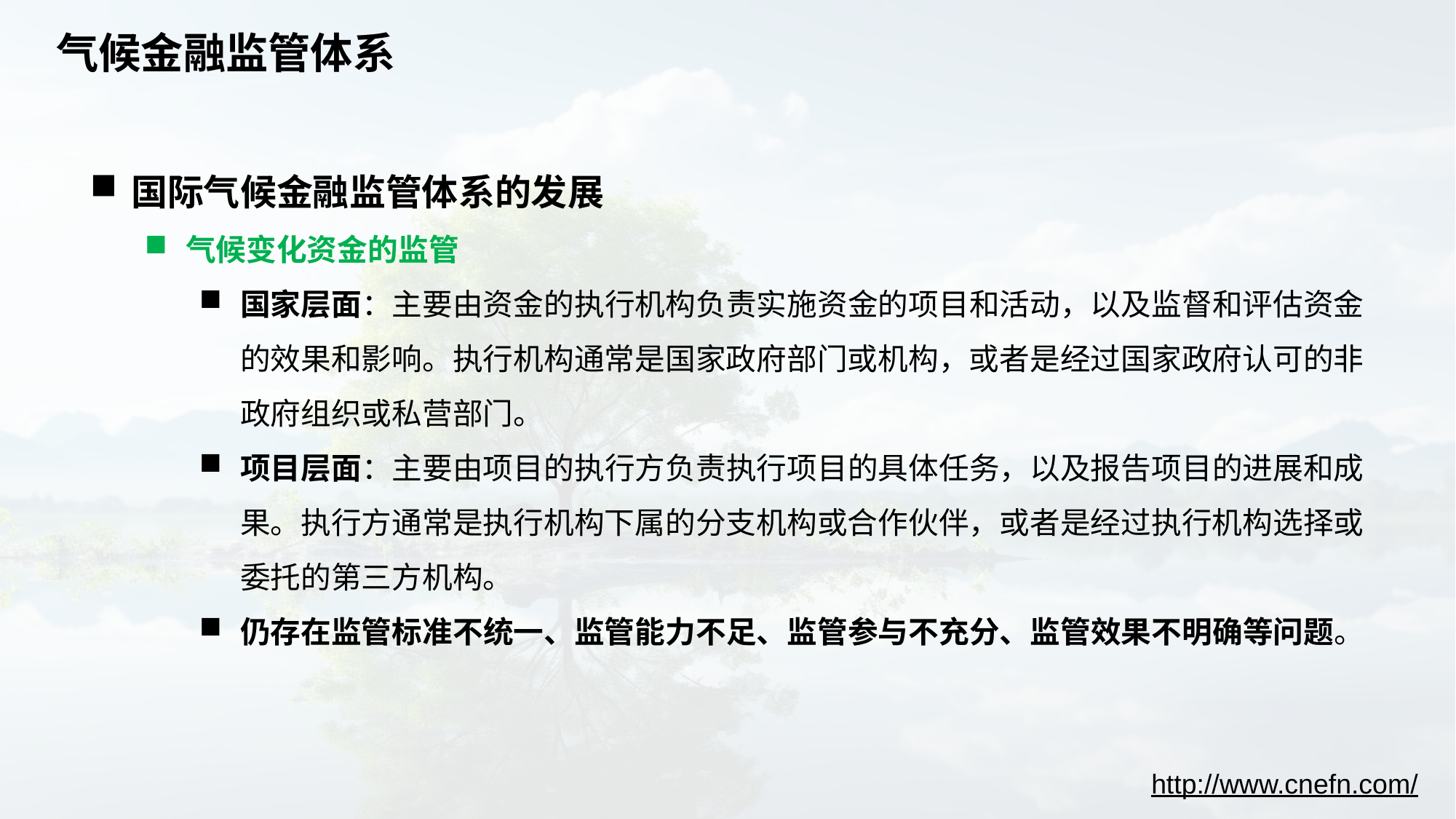

# 气候金融监管体系
国际气候金融监管体系的发展
气候变化资金的监管
国家层面：主要由资金的执行机构负责实施资金的项目和活动，以及监督和评估资金的效果和影响。执行机构通常是国家政府部门或机构，或者是经过国家政府认可的非政府组织或私营部门。
项目层面：主要由项目的执行方负责执行项目的具体任务，以及报告项目的进展和成果。执行方通常是执行机构下属的分支机构或合作伙伴，或者是经过执行机构选择或委托的第三方机构。
仍存在监管标准不统一、监管能力不足、监管参与不充分、监管效果不明确等问题。